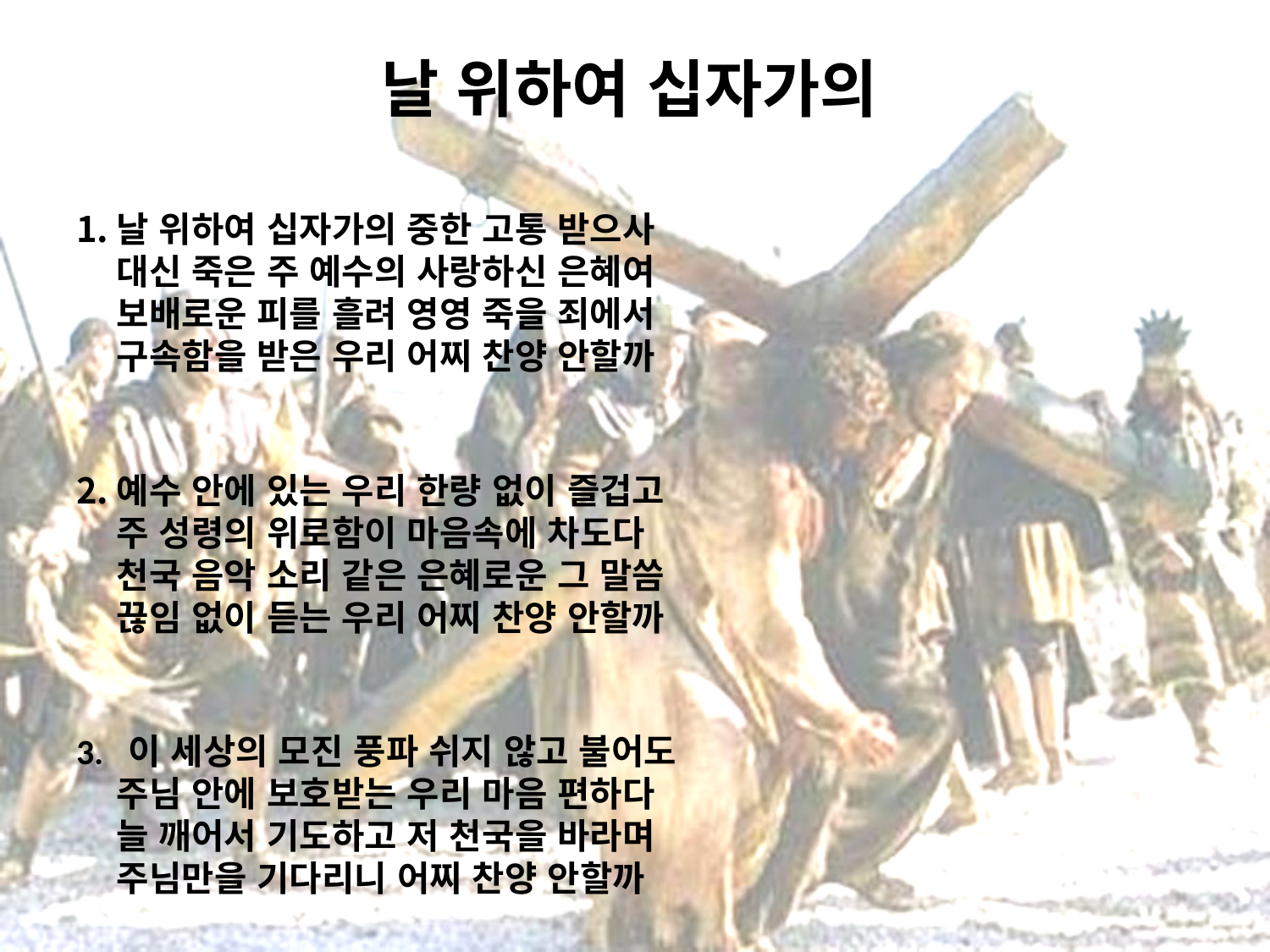

# 날 위하여 십자가의
날 위하여 십자가의 중한 고통 받으사
대신 죽은 주 예수의 사랑하신 은혜여
보배로운 피를 흘려 영영 죽을 죄에서
구속함을 받은 우리 어찌 찬양 안할까
예수 안에 있는 우리 한량 없이 즐겁고
주 성령의 위로함이 마음속에 차도다
천국 음악 소리 같은 은혜로운 그 말씀
끊임 없이 듣는 우리 어찌 찬양 안할까
3.  이 세상의 모진 풍파 쉬지 않고 불어도
주님 안에 보호받는 우리 마음 편하다
늘 깨어서 기도하고 저 천국을 바라며
주님만을 기다리니 어찌 찬양 안할까